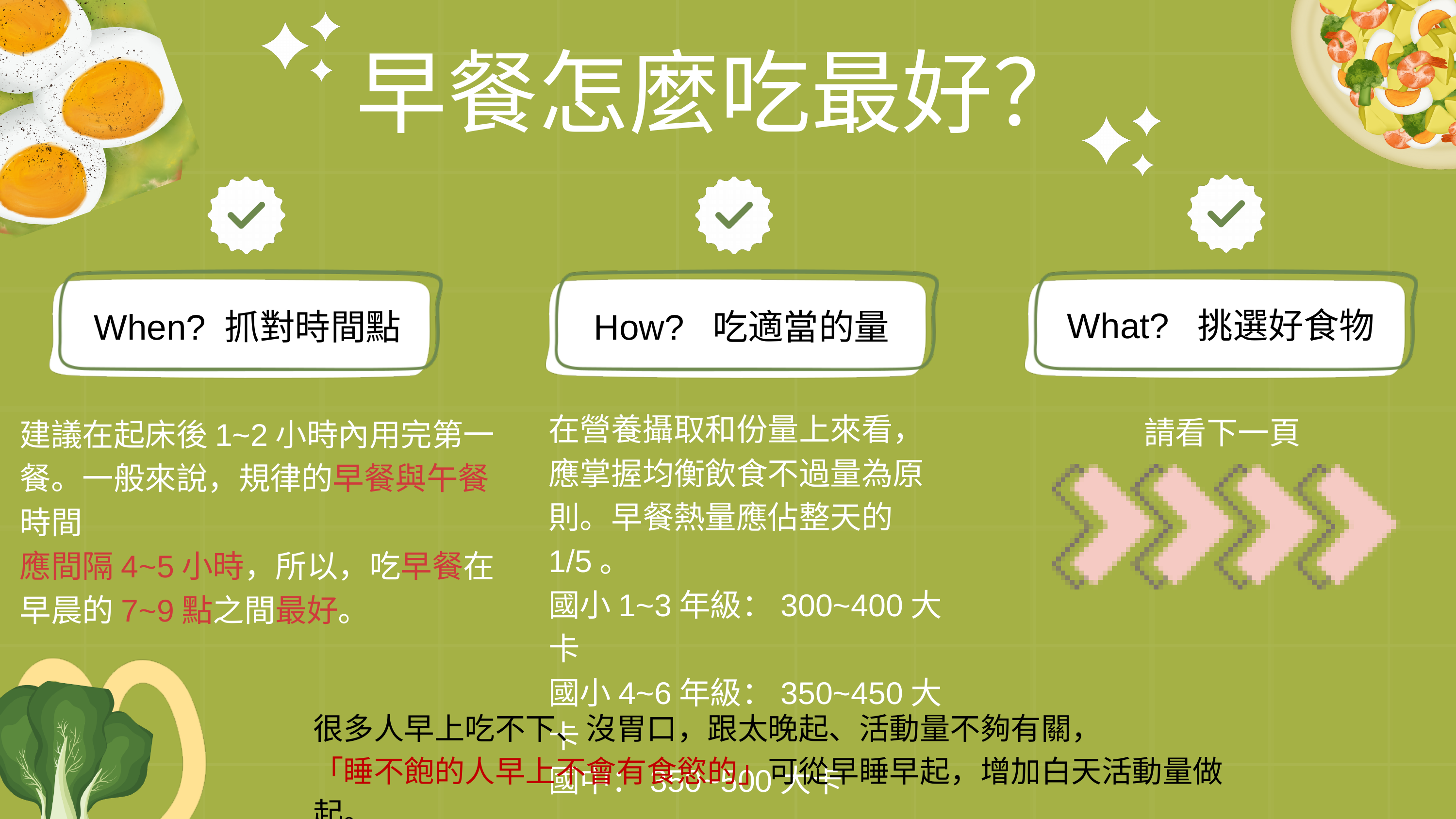

早餐怎麼吃最好？

What?  挑選好食物
When? 抓對時間點
How?  吃適當的量
在營養攝取和份量上來看，
應掌握均衡飲食不過量為原則。早餐熱量應佔整天的1/5。
國小1~3年級：300~400大卡
國小4~6年級：350~450大卡
國中：350~500大卡
請看下一頁
建議在起床後1~2小時內用完第一餐。一般來說，規律的早餐與午餐時間
應間隔4~5小時，所以，吃早餐在早晨的7~9點之間最好。

很多人早上吃不下、沒胃口，跟太晚起、活動量不夠有關，
「睡不飽的人早上不會有食慾的」可從早睡早起，增加白天活動量做起。